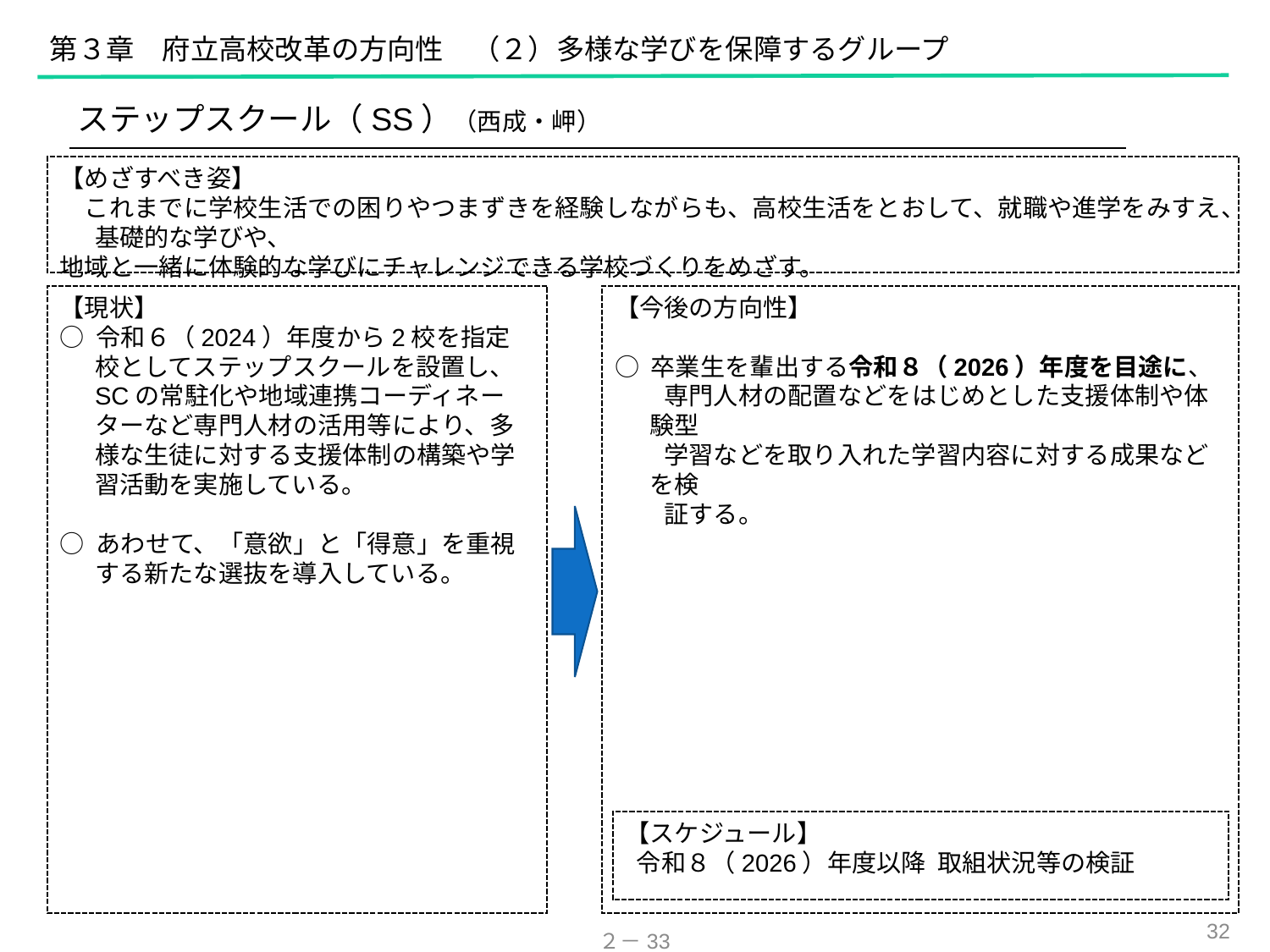

第３章　府立高校改革の方向性　（２）多様な学びを保障するグループ
ステップスクール（SS）（西成・岬）
【めざすべき姿】
　これまでに学校生活での困りやつまずきを経験しながらも、高校生活をとおして、就職や進学をみすえ、基礎的な学びや、
地域と一緒に体験的な学びにチャレンジできる学校づくりをめざす。

【現状】
○ 令和６（2024）年度から2校を指定校としてステップスクールを設置し、SCの常駐化や地域連携コーディネーターなど専門人材の活用等により、多様な生徒に対する支援体制の構築や学習活動を実施している。

○ あわせて、「意欲」と「得意」を重視する新たな選抜を導入している。

【今後の方向性】

○ 卒業生を輩出する令和８（2026）年度を目途に、
　　専門人材の配置などをはじめとした支援体制や体験型
　　学習などを取り入れた学習内容に対する成果などを検
　　証する。

【スケジュール】
 令和８（2026）年度以降  取組状況等の検証

32
２－33